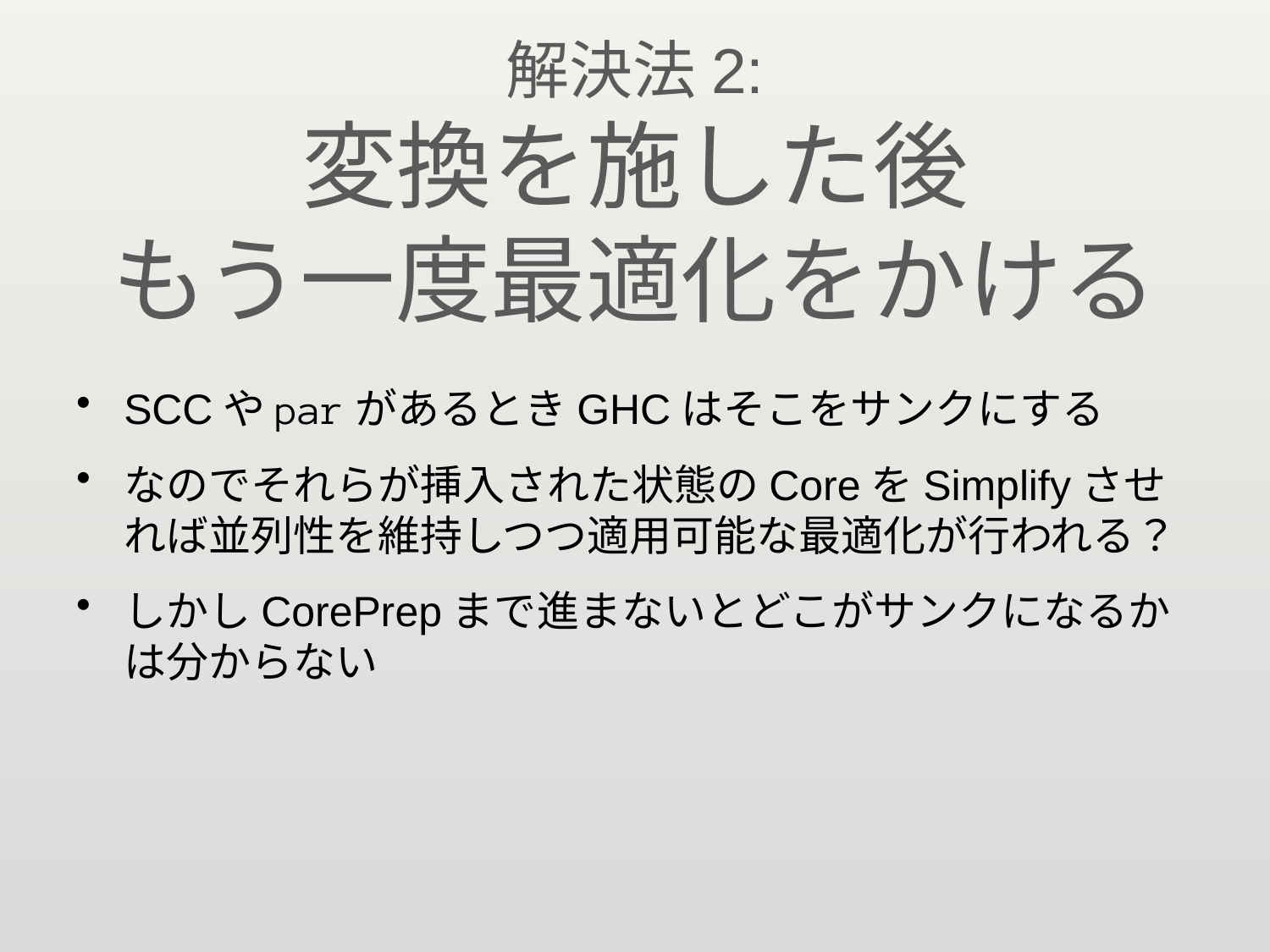

# 解決法2: 変換を施した後 もう一度最適化をかける
SCCやparがあるときGHCはそこをサンクにする
なのでそれらが挿入された状態のCoreをSimplifyさせれば並列性を維持しつつ適用可能な最適化が行われる？
しかしCorePrepまで進まないとどこがサンクになるかは分からない